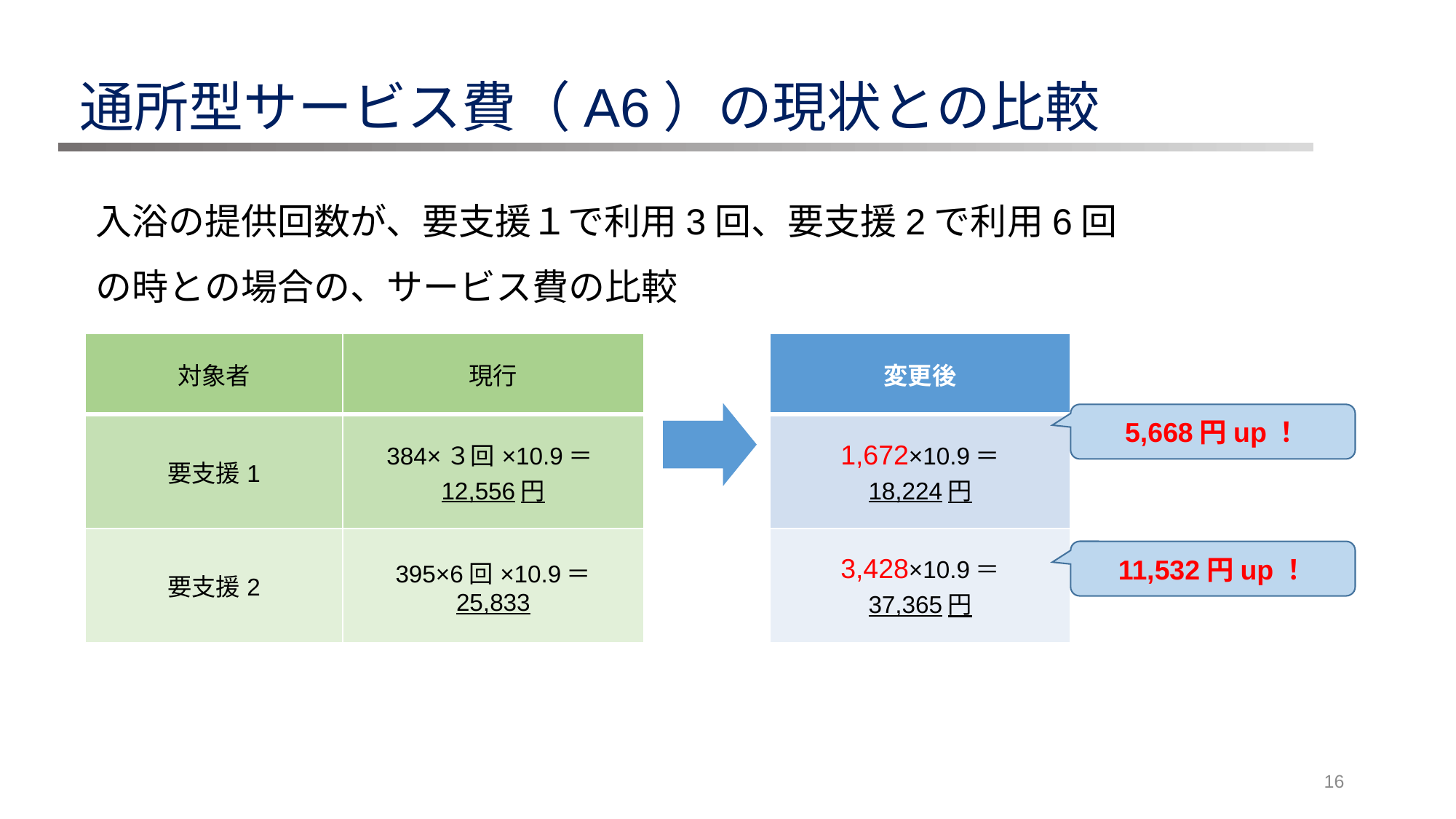

通所型サービス費（A6）の現状との比較

入浴の提供回数が、要支援１で利用3回、要支援2で利用6回の時との場合の、サービス費の比較

| 対象者 | 現行 |  | 変更後 |
| --- | --- | --- | --- |
| 要支援1 | 384×３回×10.9＝12,556円 |  | 1,672×10.9＝ 18,224円 |
| 要支援2 | 395×6回×10.9＝ 25,833 |  | 3,428×10.9＝ 37,365円 |

5,668円up！
11,532円up！
16